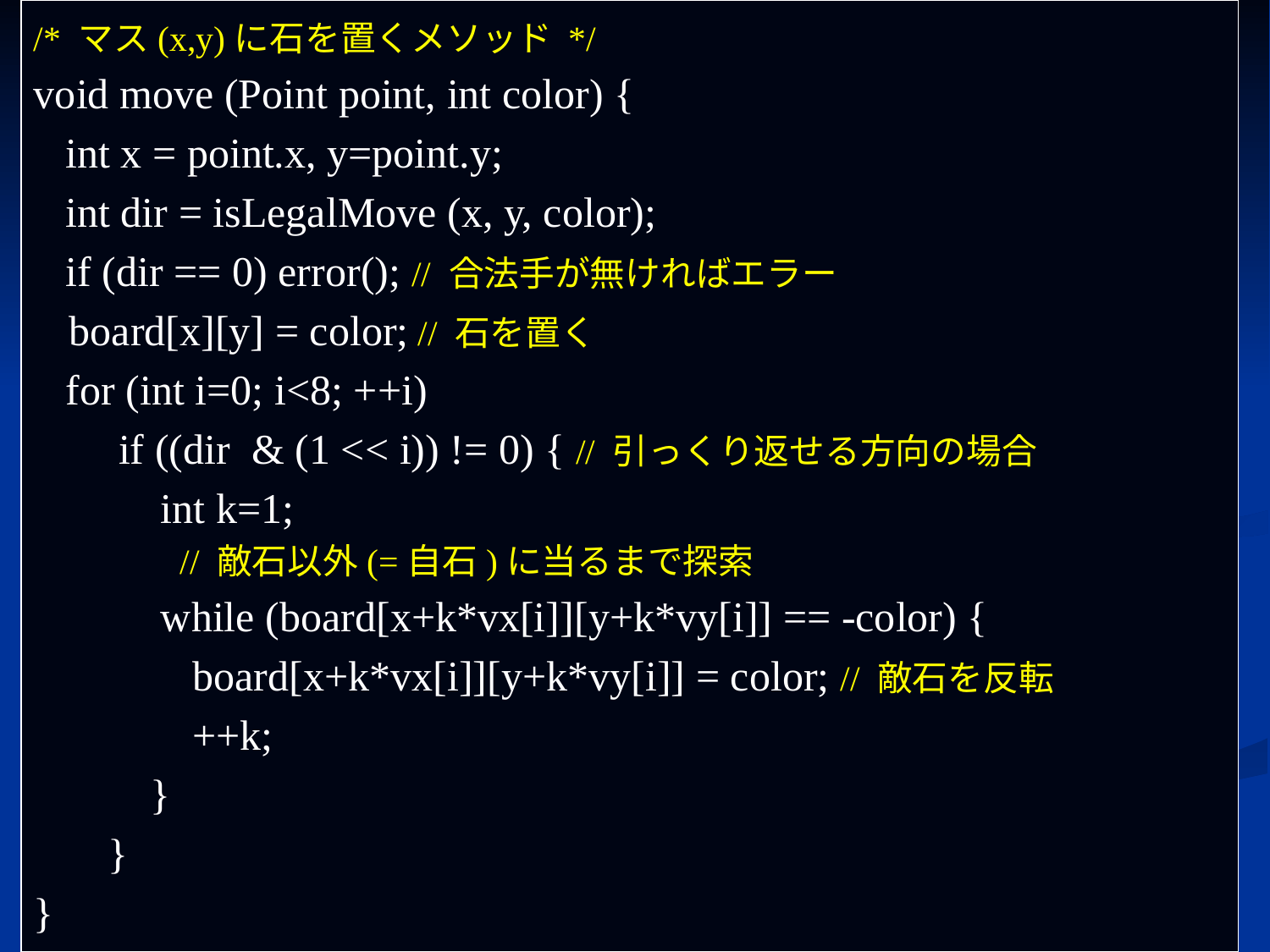

/* マス(x,y)に石を置くメソッド */
void move (Point point, int color) {
   int x = point.x, y=point.y;
   int dir = isLegalMove (x, y, color);
   if (dir == 0) error(); // 合法手が無ければエラー
    board[x][y] = color; // 石を置く
   for (int i=0; i<8; ++i)
        if ((dir  & (1 << i)) != 0) { // 引っくり返せる方向の場合
            int k=1;
        　    // 敵石以外(=自石)に当るまで探索
            while (board[x+k*vx[i]][y+k*vy[i]] == -color) {
               board[x+k*vx[i]][y+k*vy[i]] = color; // 敵石を反転
               ++k;
           }
       }
}